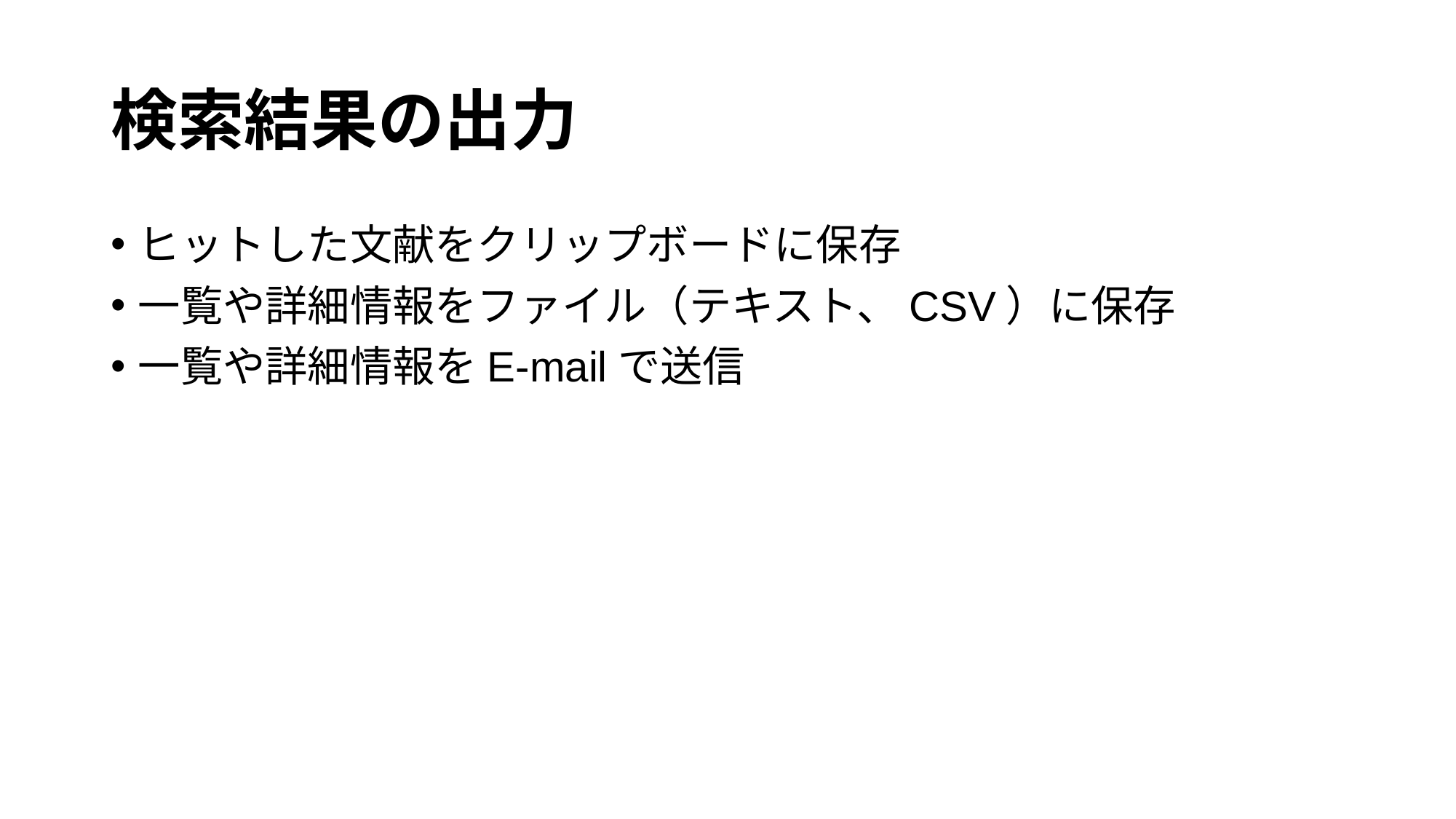

# 検索結果の出力
ヒットした文献をクリップボードに保存
一覧や詳細情報をファイル（テキスト、CSV）に保存
一覧や詳細情報をE-mailで送信